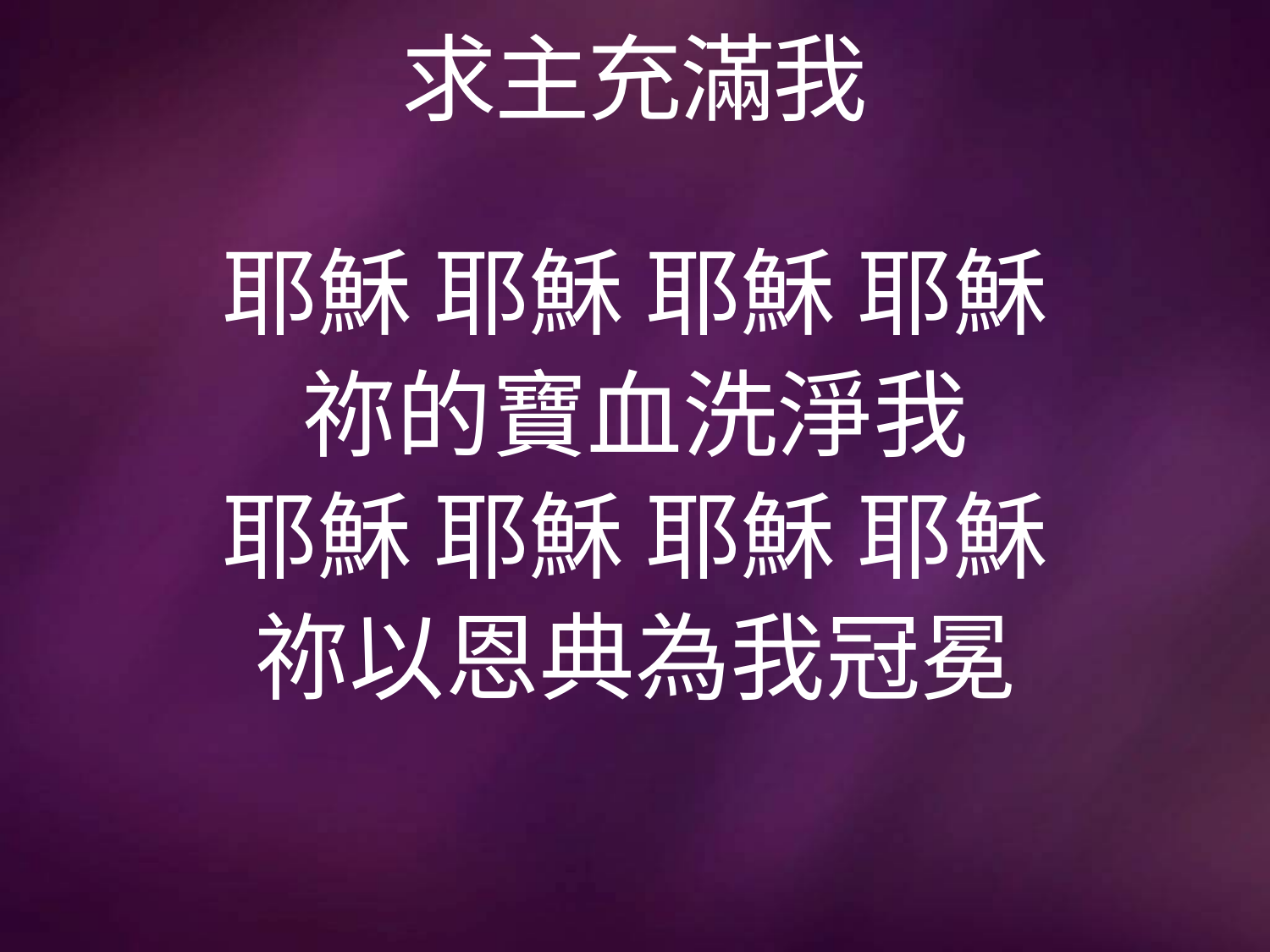

# 求主充滿我
耶穌 耶穌 耶穌 耶穌
祢的寶血洗淨我
耶穌 耶穌 耶穌 耶穌
祢以恩典為我冠冕